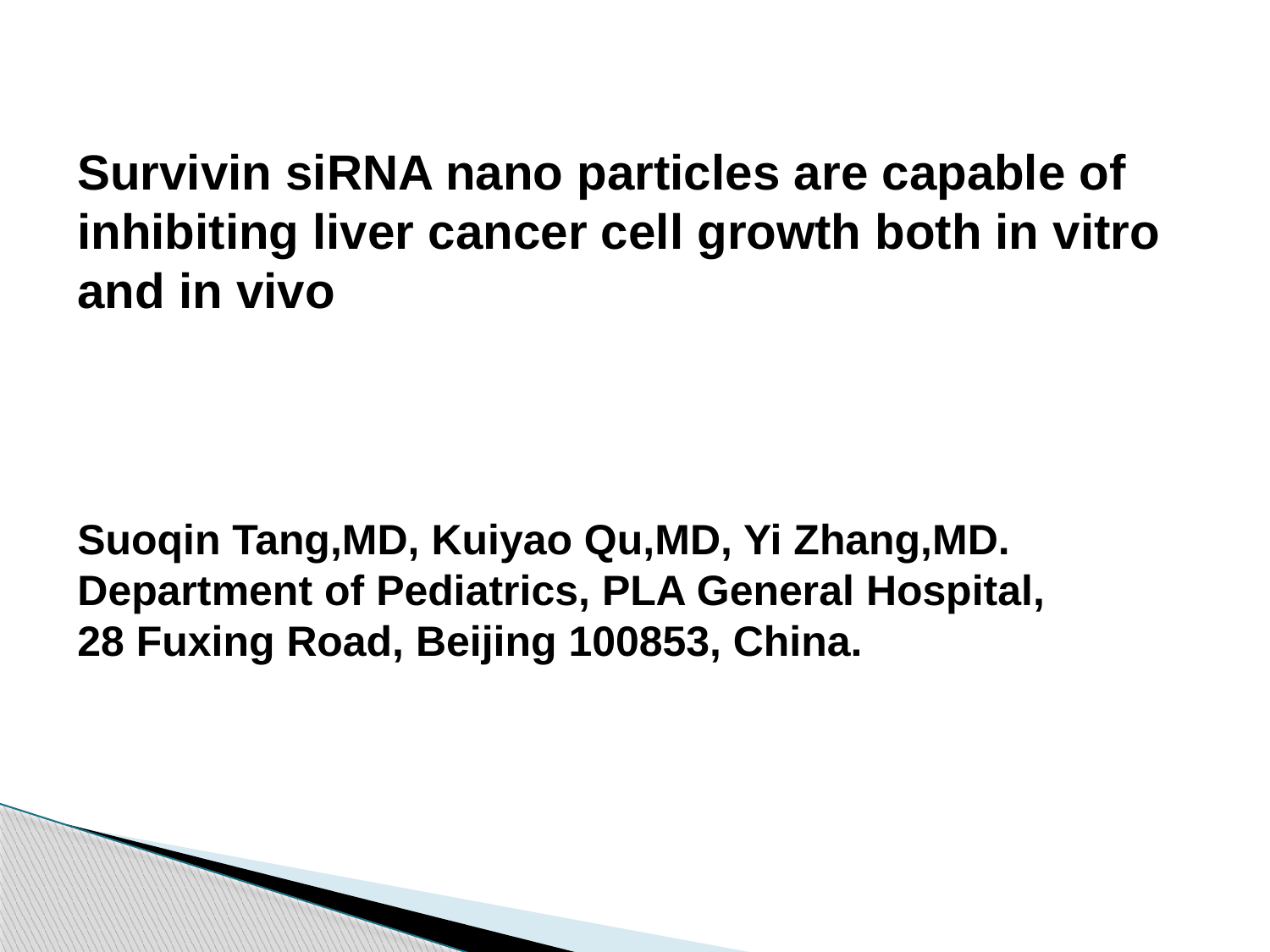

第三章
Survivin siRNA nano particles are capable of inhibiting liver cancer cell growth both in vitro and in vivo

Suoqin Tang,MD, Kuiyao Qu,MD, Yi Zhang,MD.
Department of Pediatrics, PLA General Hospital,
28 Fuxing Road, Beijing 100853, China.